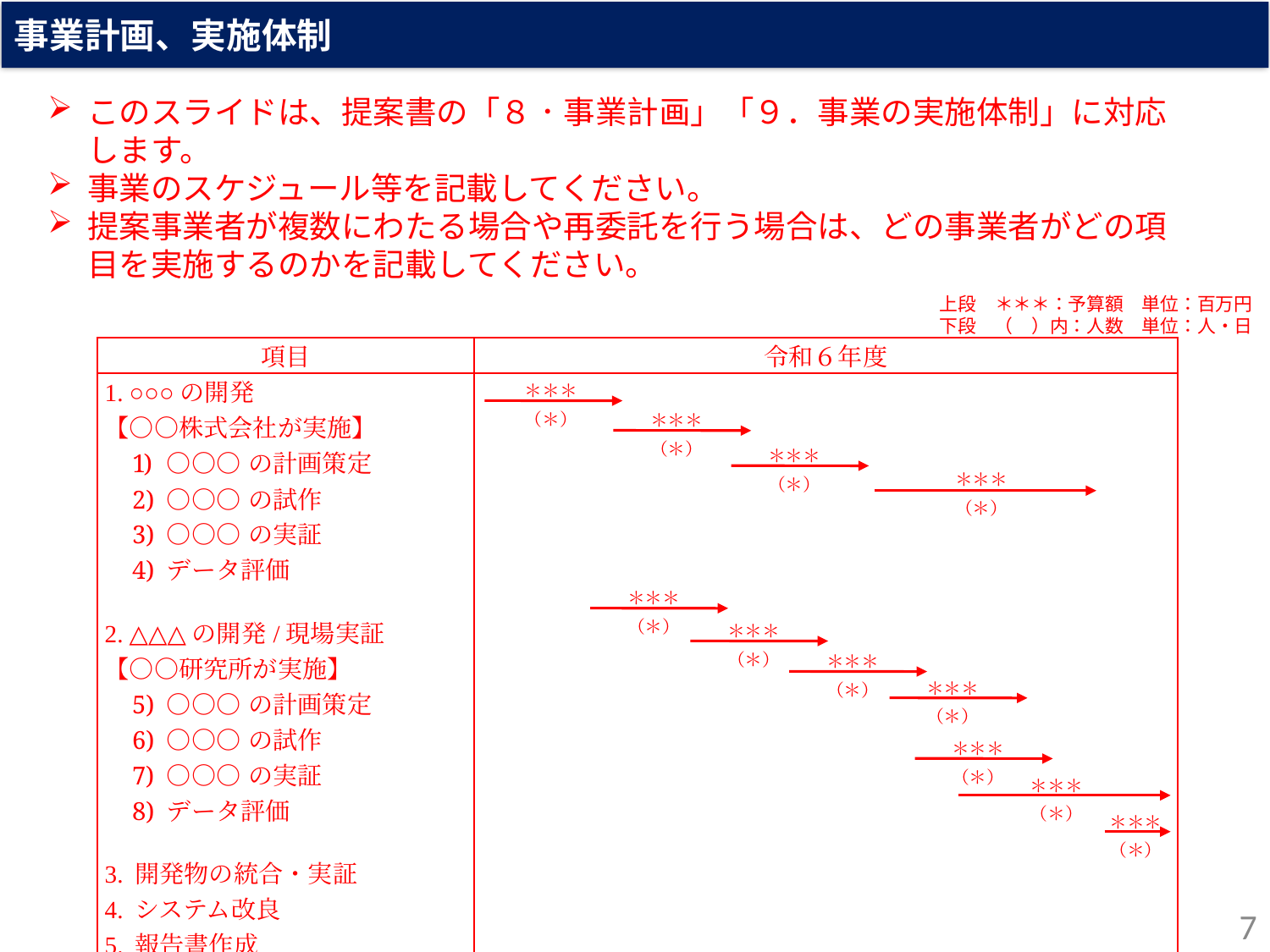

事業計画、実施体制
このスライドは、提案書の「８．事業計画」「９．事業の実施体制」に対応します。
事業のスケジュール等を記載してください。
提案事業者が複数にわたる場合や再委託を行う場合は、どの事業者がどの項目を実施するのかを記載してください。
上段　＊＊＊：予算額　単位：百万円
下段　（　）内：人数　単位：人・日
| 項目 | 令和６年度 |
| --- | --- |
| 1. ○○○の開発 【○○株式会社が実施】 ○○○の計画策定 ○○○の試作 ○○○の実証 データ評価   2. △△△の開発/現場実証 【○○研究所が実施】 ○○○の計画策定 ○○○の試作 ○○○の実証 データ評価   3. 開発物の統合・実証 4. システム改良 5. 報告書作成 |  |
| 事　業　費 合　　計 | ＊＊＊ （＊） |
＊＊＊
（＊）
＊＊＊
（＊）
＊＊＊
（＊）
＊＊＊
（＊）
＊＊＊
（＊）
＊＊＊
（＊）
＊＊＊
（＊）
＊＊＊
（＊）
＊＊＊
（＊）
＊＊＊
（＊）
＊＊＊
（＊）
7